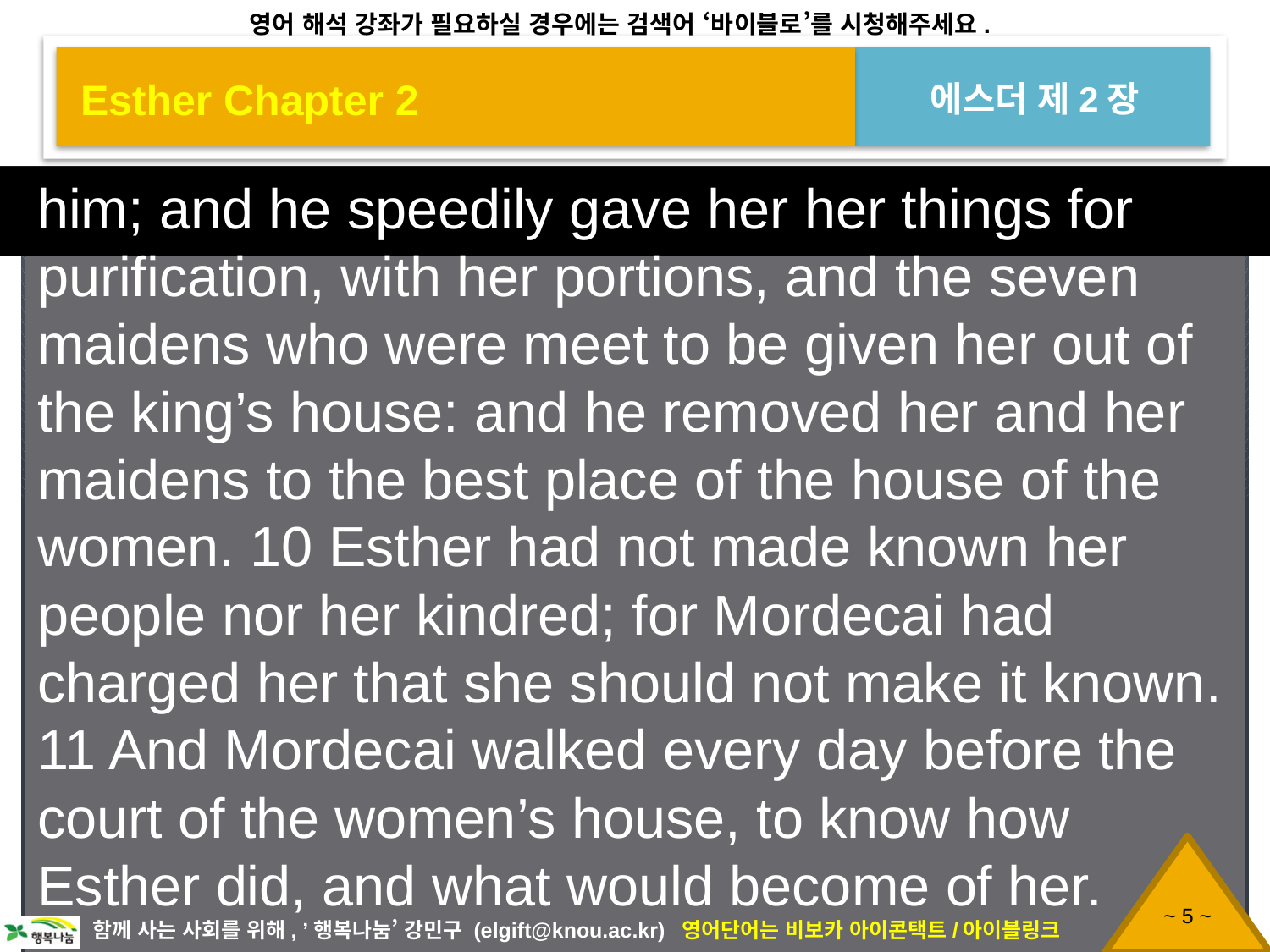

Esther Chapter 2
에스더 제2장
him; and he speedily gave her her things for purification, with her portions, and the seven maidens who were meet to be given her out of the king’s house: and he removed her and her maidens to the best place of the house of the women. 10 Esther had not made known her people nor her kindred; for Mordecai had charged her that she should not make it known. 11 And Mordecai walked every day before the court of the women’s house, to know how Esther did, and what would become of her.